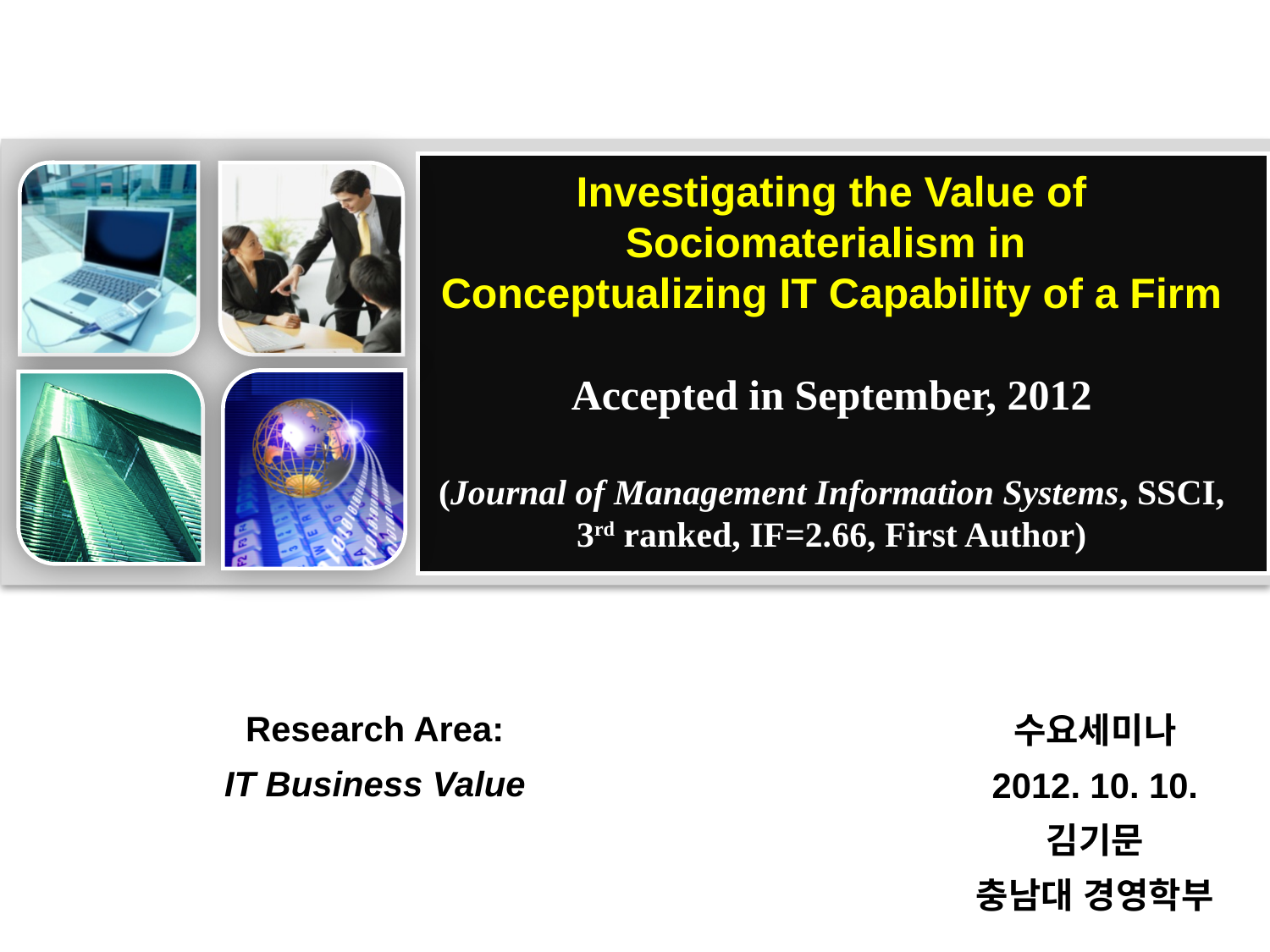

Investigating the Value of Sociomaterialism in
Conceptualizing IT Capability of a Firm

Accepted in September, 2012

(Journal of Management Information Systems, SSCI, 3rd ranked, IF=2.66, First Author)
Research Area:
IT Business Value
수요세미나
2012. 10. 10.
김기문
충남대 경영학부